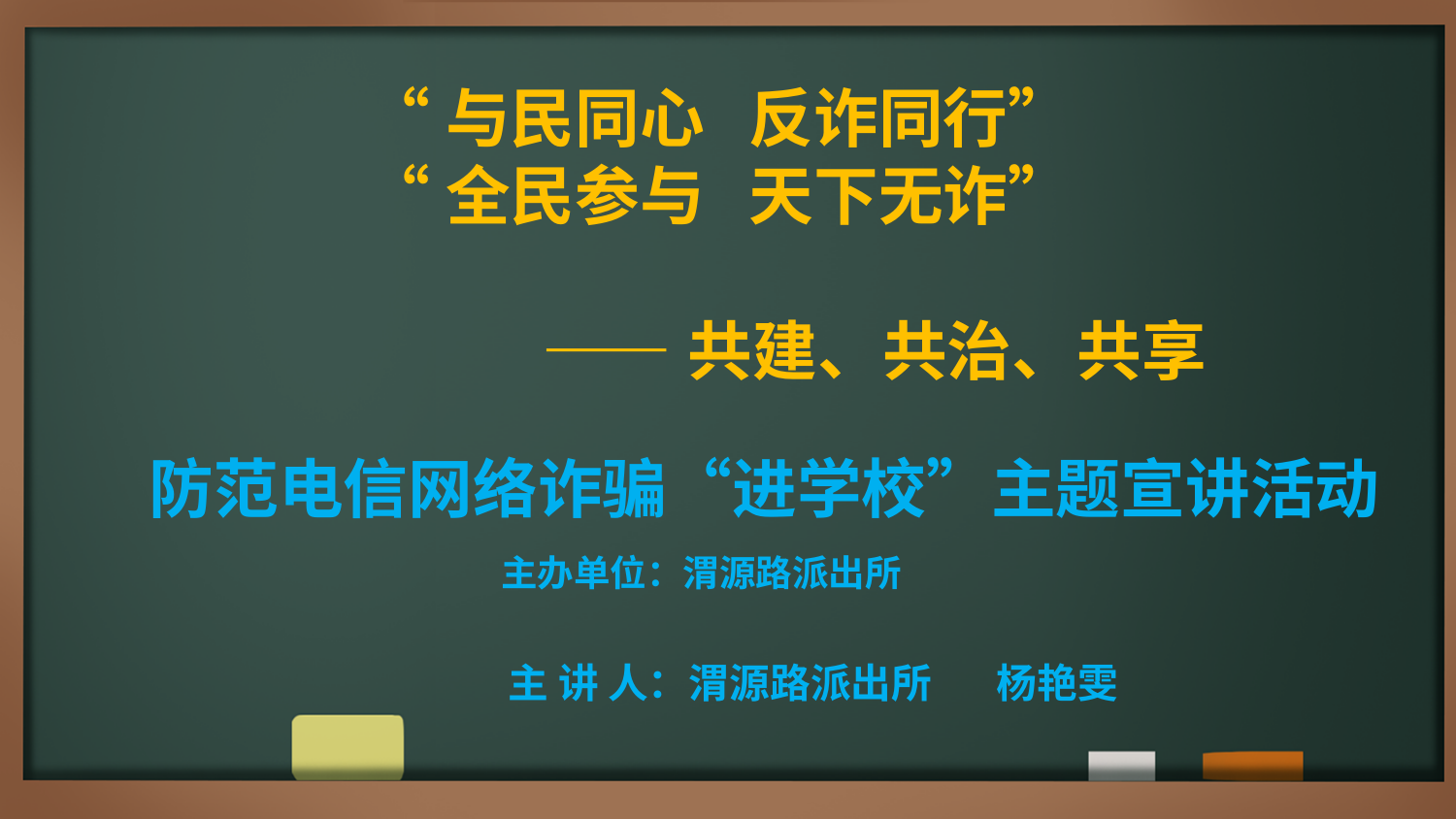

“与民同心   反诈同行”
“全民参与   天下无诈”

            ——共建、共治、共享

    防范电信网络诈骗“进学校”主题宣讲活动
                                      主办单位：渭源路派出所

                                              主 讲 人：渭源路派出所       杨艳雯